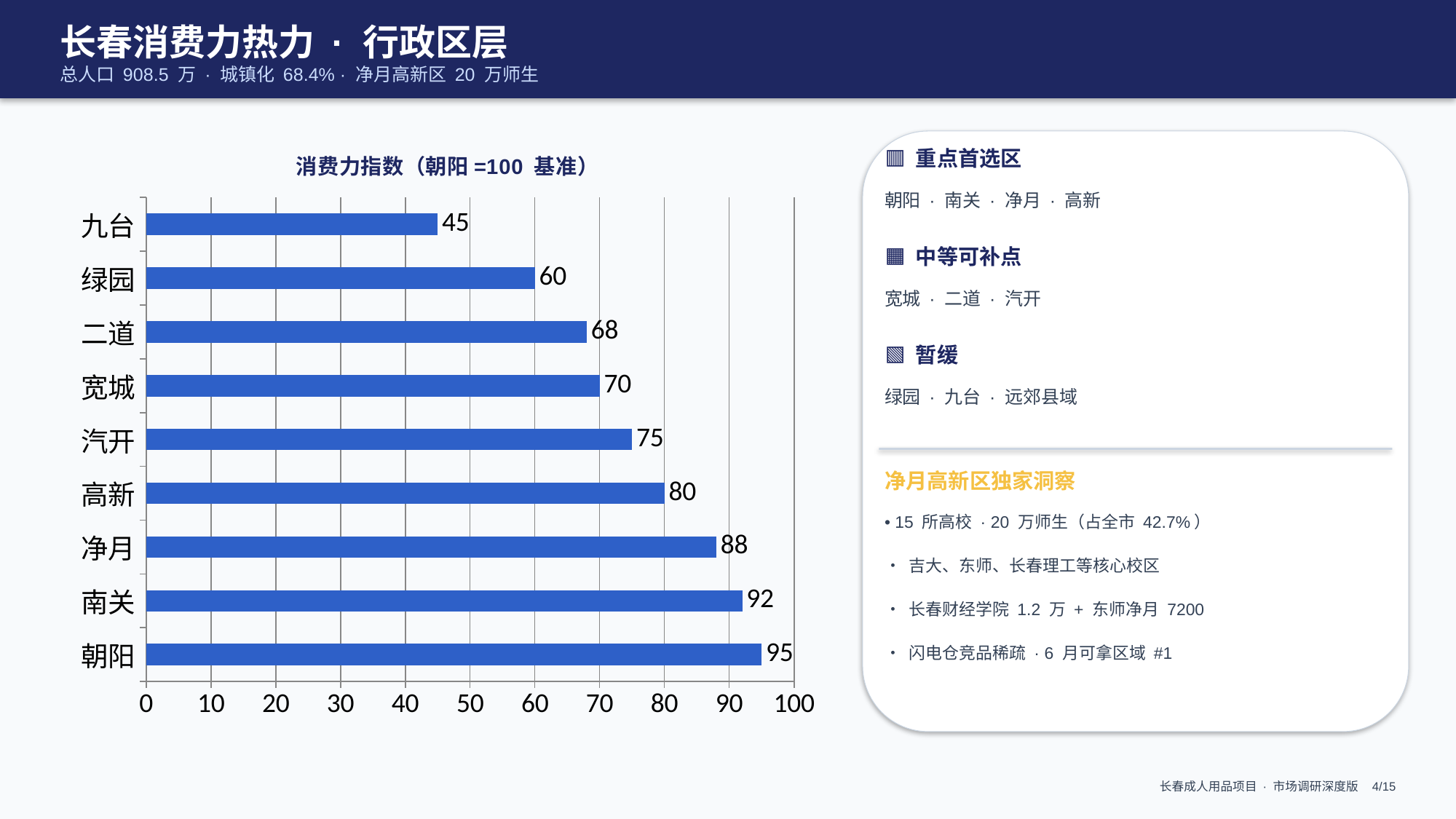

长春消费力热力 · 行政区层
总人口 908.5 万 · 城镇化 68.4% · 净月高新区 20 万师生

### Chart: 消费力指数（朝阳=100 基准）

| Category | 消费力指数 |
|---|---|
| 朝阳 | 95.0 |
| 南关 | 92.0 |
| 净月 | 88.0 |
| 高新 | 80.0 |
| 汽开 | 75.0 |
| 宽城 | 70.0 |
| 二道 | 68.0 |
| 绿园 | 60.0 |
| 九台 | 45.0 |
🟥 重点首选区
朝阳 · 南关 · 净月 · 高新
🟧 中等可补点
宽城 · 二道 · 汽开
🟩 暂缓
绿园 · 九台 · 远郊县域

净月高新区独家洞察
• 15 所高校 · 20 万师生（占全市 42.7%）
• 吉大、东师、长春理工等核心校区
• 长春财经学院 1.2 万 + 东师净月 7200
• 闪电仓竞品稀疏 · 6 月可拿区域 #1
长春成人用品项目 · 市场调研深度版    4/15